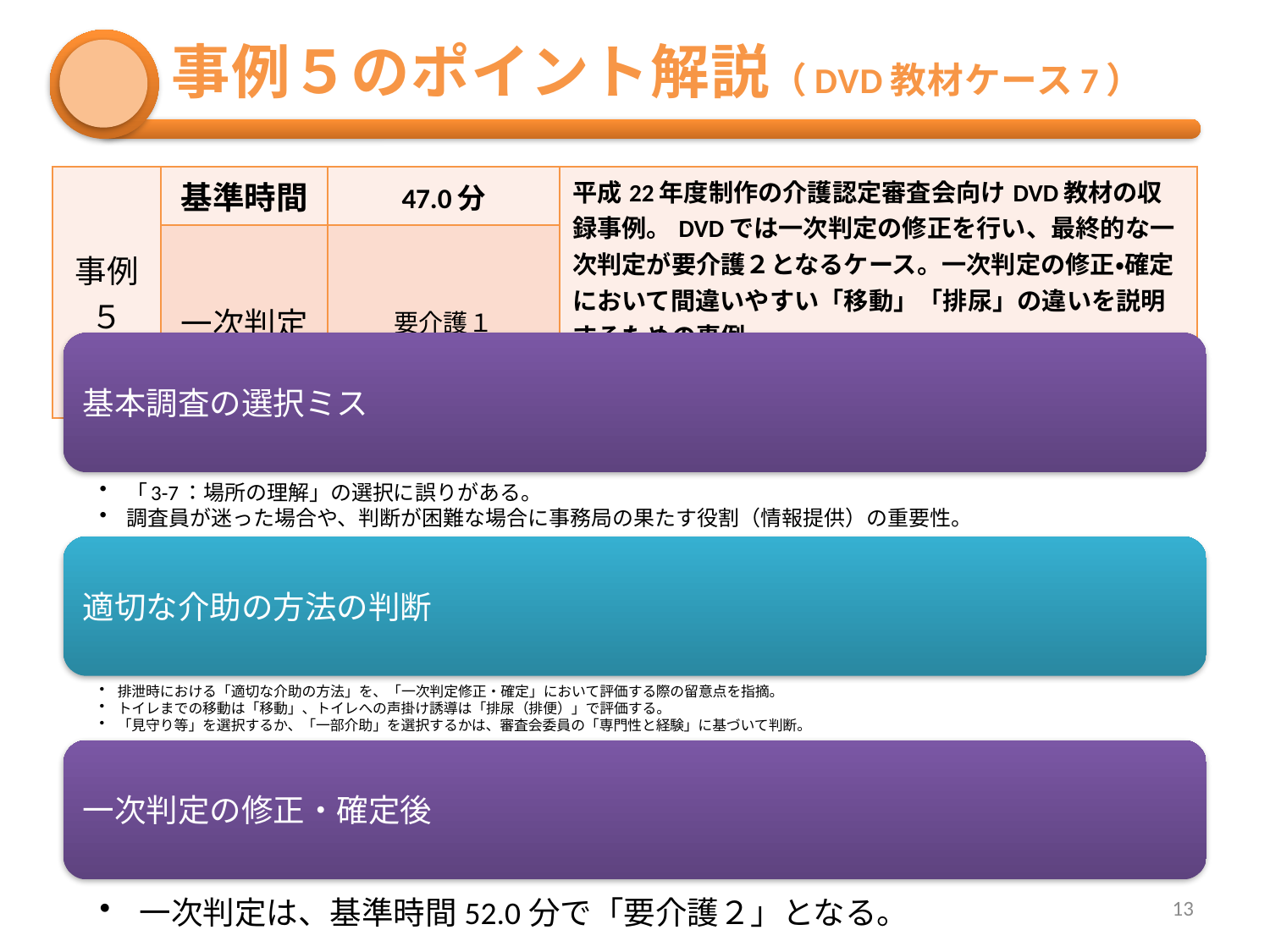

# 事例５のポイント解説（DVD教材ケース7）
| 事例 ５ | 基準時間 | 47.0分 | 平成22年度制作の介護認定審査会向けDVD教材の収録事例。DVDでは一次判定の修正を行い、最終的な一次判定が要介護２となるケース。一次判定の修正・確定において間違いやすい「移動」「排尿」の違いを説明するための事例。 |
| --- | --- | --- | --- |
|  | 一次判定 | 要介護１ |  |
基本調査の選択ミス
「3-7：場所の理解」の選択に誤りがある。
調査員が迷った場合や、判断が困難な場合に事務局の果たす役割（情報提供）の重要性。
適切な介助の方法の判断
排泄時における「適切な介助の方法」を、「一次判定修正・確定」において評価する際の留意点を指摘。
トイレまでの移動は「移動」、トイレへの声掛け誘導は「排尿（排便）」で評価する。
「見守り等」を選択するか、「一部介助」を選択するかは、審査会委員の「専門性と経験」に基づいて判断。
一次判定の修正・確定後
一次判定は、基準時間52.0分で「要介護２」となる。
13